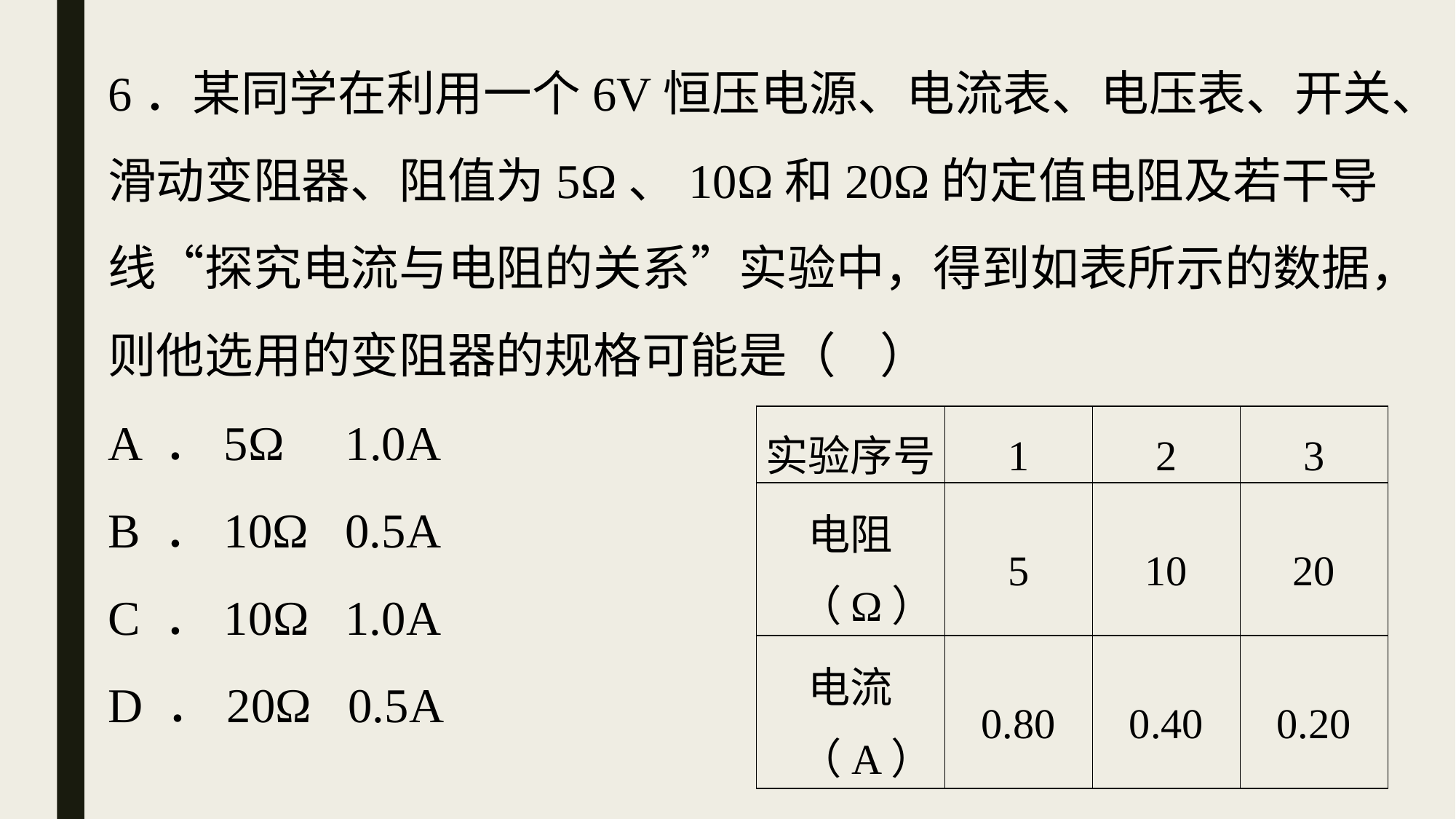

6．某同学在利用一个6V恒压电源、电流表、电压表、开关、滑动变阻器、阻值为5Ω、10Ω和20Ω的定值电阻及若干导线“探究电流与电阻的关系”实验中，得到如表所示的数据，则他选用的变阻器的规格可能是（    ）
A ．5Ω     1.0A
B ．10Ω   0.5A
C ．10Ω   1.0A
D ．20Ω   0.5A
| 实验序号 | 1 | 2 | 3 |
| --- | --- | --- | --- |
| 电阻（Ω） | 5 | 10 | 20 |
| 电流（A） | 0.80 | 0.40 | 0.20 |